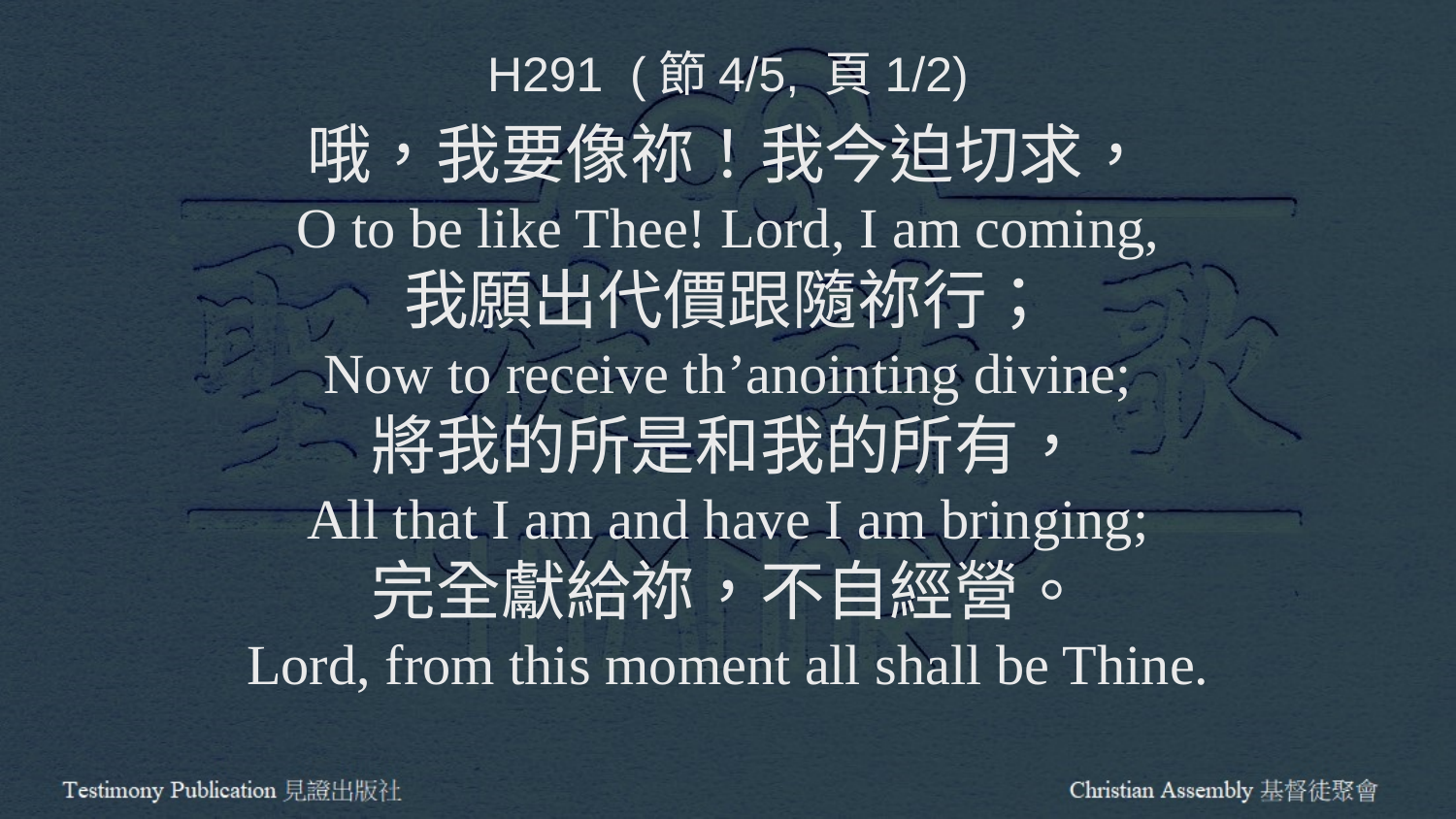

H291  (節4/5, 頁1/2)
哦，我要像祢！我今迫切求，
O to be like Thee! Lord, I am coming,
我願出代價跟隨祢行；
Now to receive th’anointing divine;
將我的所是和我的所有，
All that I am and have I am bringing;
完全獻給祢，不自經營。
Lord, from this moment all shall be Thine.